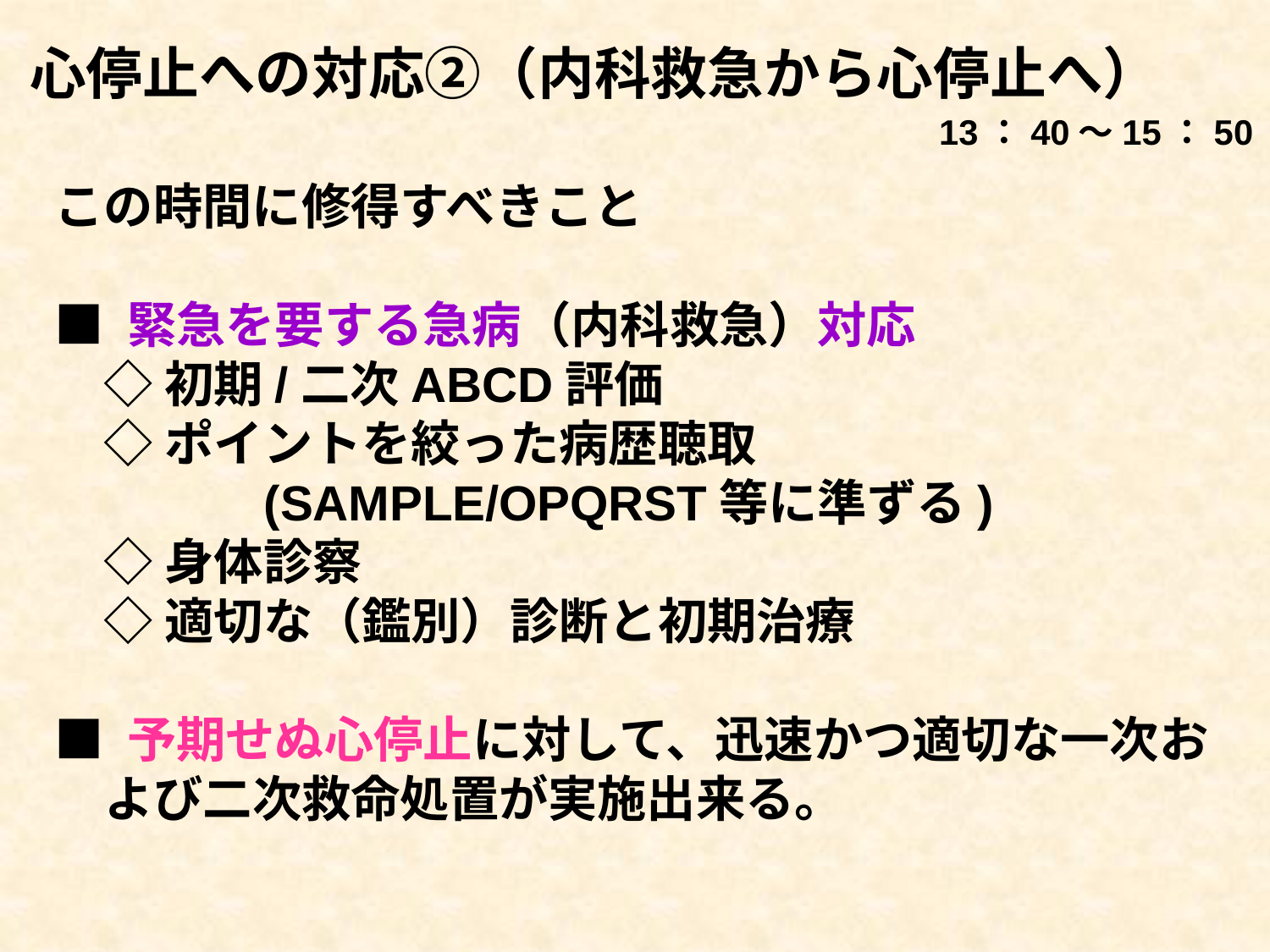

心停止への対応②（内科救急から心停止へ）
13：40～15：50
この時間に修得すべきこと

■ 緊急を要する急病（内科救急）対応
　◇ 初期/二次ABCD評価
　◇ ポイントを絞った病歴聴取
　　　　(SAMPLE/OPQRST等に準ずる)
　◇ 身体診察
　◇ 適切な（鑑別）診断と初期治療

■ 予期せぬ心停止に対して、迅速かつ適切な一次および二次救命処置が実施出来る。